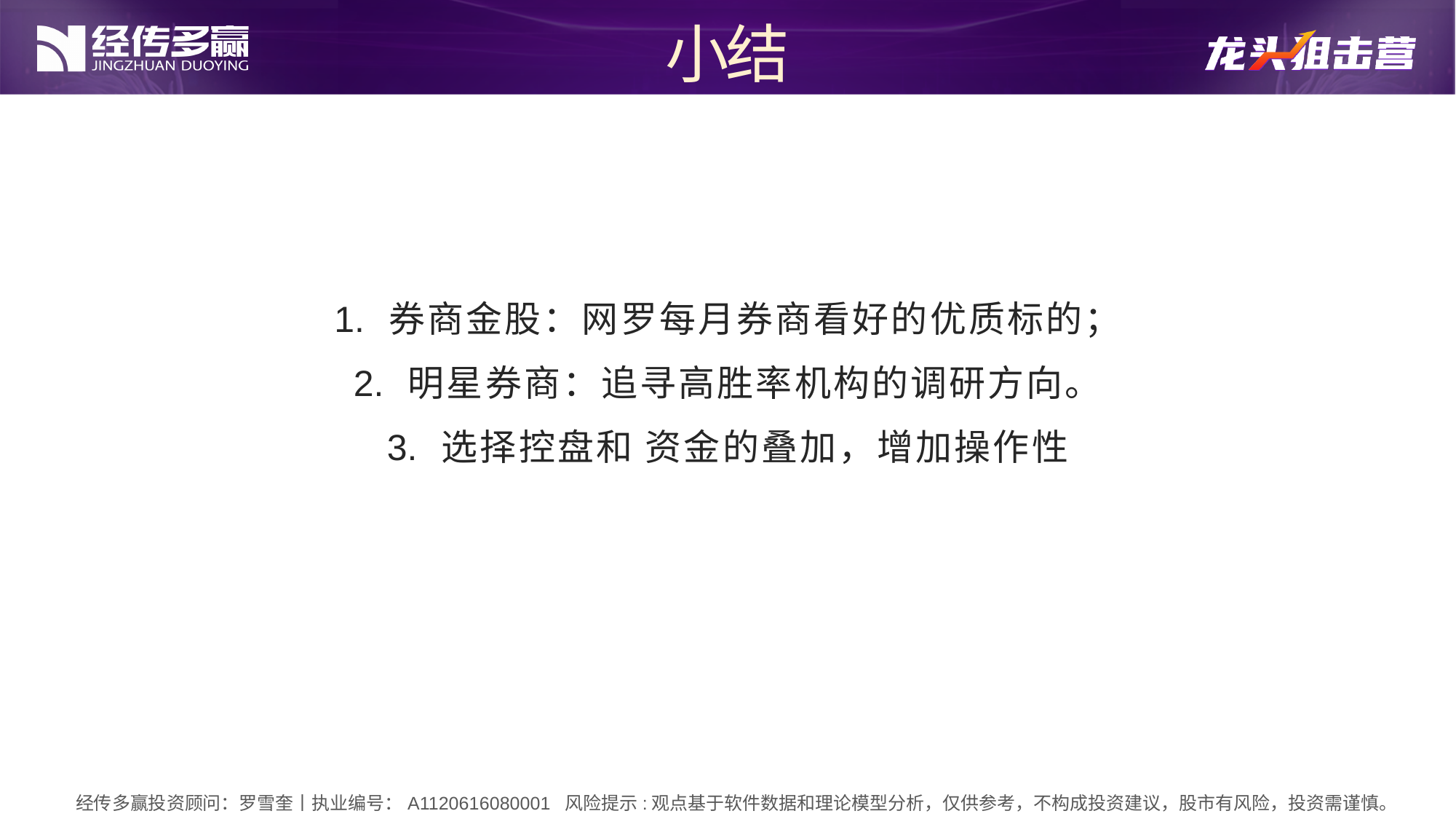

小结
券商金股：网罗每月券商看好的优质标的；
明星券商：追寻高胜率机构的调研方向。
选择控盘和 资金的叠加，增加操作性